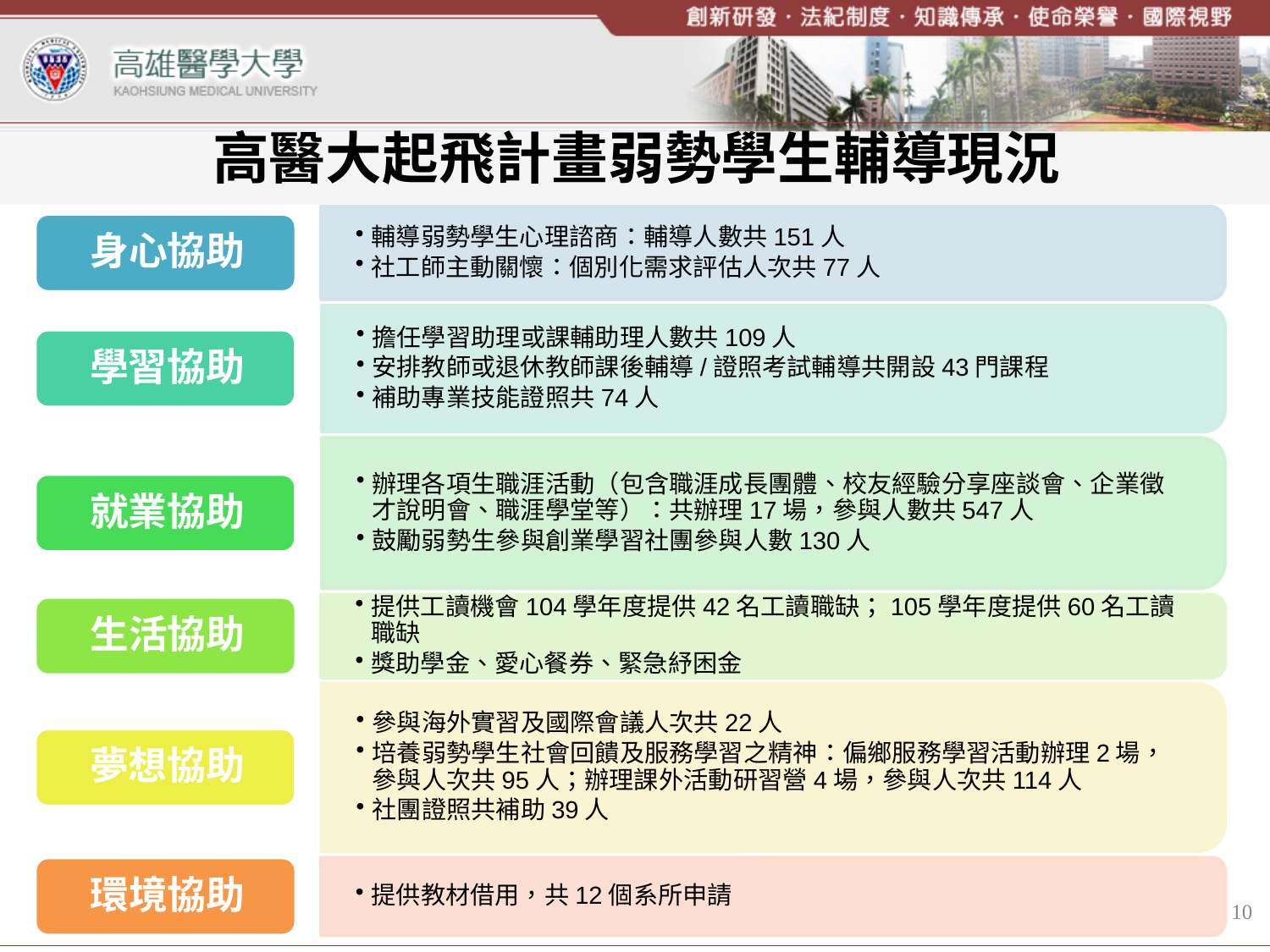

高醫大起飛計畫弱勢學生輔導現況
輔導弱勢學生心理諮商：輔導人數共151人
社工師主動關懷：個別化需求評估人次共77人
身心協助
擔任學習助理或課輔助理人數共109人
安排教師或退休教師課後輔導/證照考試輔導共開設43門課程
補助專業技能證照共74人
學習協助
辦理各項生職涯活動（包含職涯成長團體、校友經驗分享座談會、企業徵才說明會、職涯學堂等）：共辦理17場，參與人數共547人
鼓勵弱勢生參與創業學習社團參與人數130人
就業協助
提供工讀機會104學年度提供42名工讀職缺；105學年度提供60名工讀職缺
獎助學金、愛心餐券、緊急紓困金
生活協助
參與海外實習及國際會議人次共22人
培養弱勢學生社會回饋及服務學習之精神：偏鄉服務學習活動辦理2場，參與人次共95人；辦理課外活動研習營4場，參與人次共114人
社團證照共補助39人
夢想協助
提供教材借用，共12個系所申請
環境協助
10